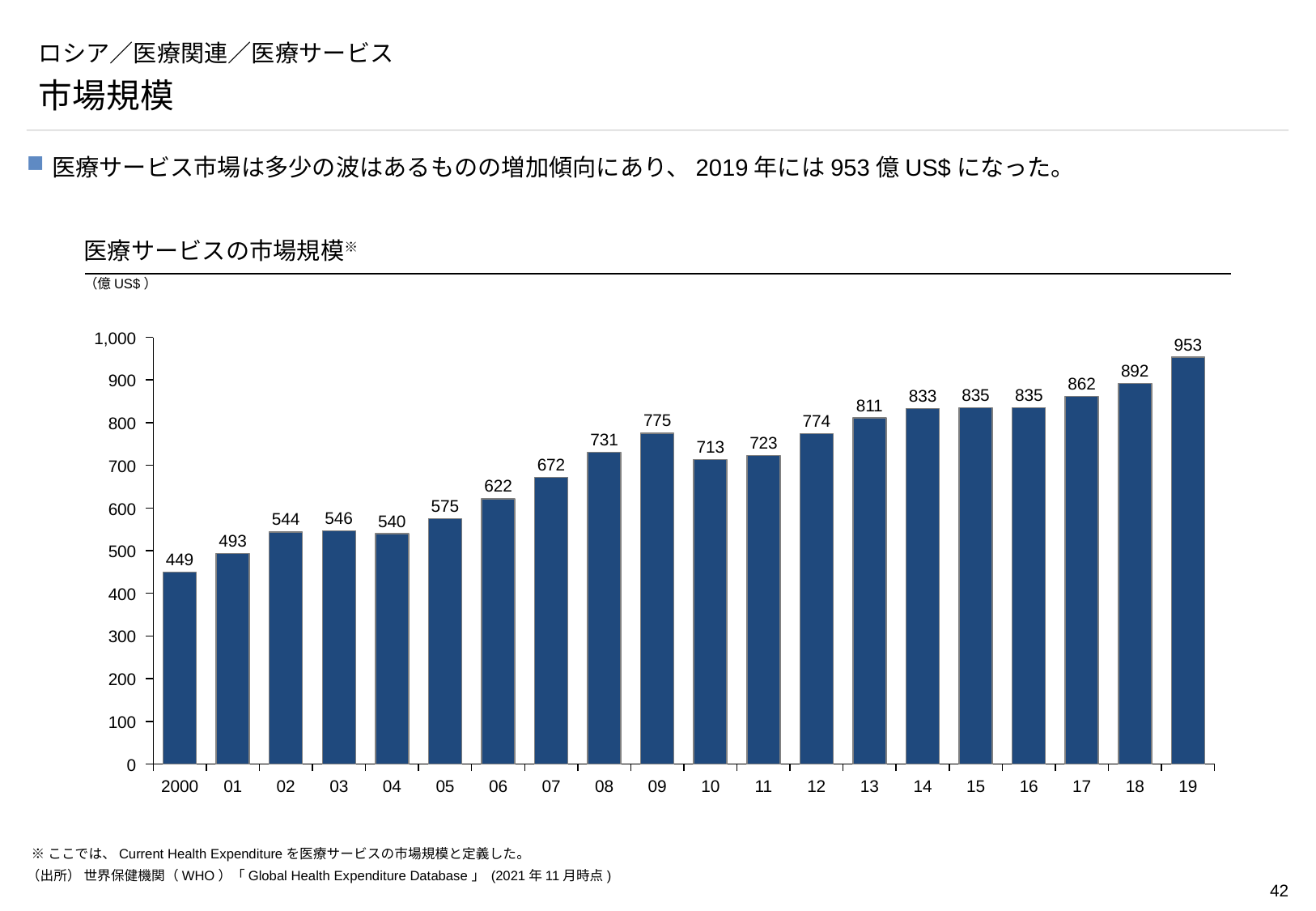

# ロシア／医療関連／医療サービス
市場規模
医療サービス市場は多少の波はあるものの増加傾向にあり、2019年には953億US$になった。
医療サービスの市場規模※
（億US$）

### Chart

| Category |  |
|---|---|
1,000
953
892
900
862
835
835
833
811
775
774
800
731
723
713
672
700
622
575
600
546
544
540
493
500
449
400
300
200
100
0
2000
01
02
03
04
05
06
07
08
09
10
11
12
13
14
15
16
17
18
19
※ここでは、Current Health Expenditureを医療サービスの市場規模と定義した。
（出所） 世界保健機関（WHO）「Global Health Expenditure Database」 (2021年11月時点)